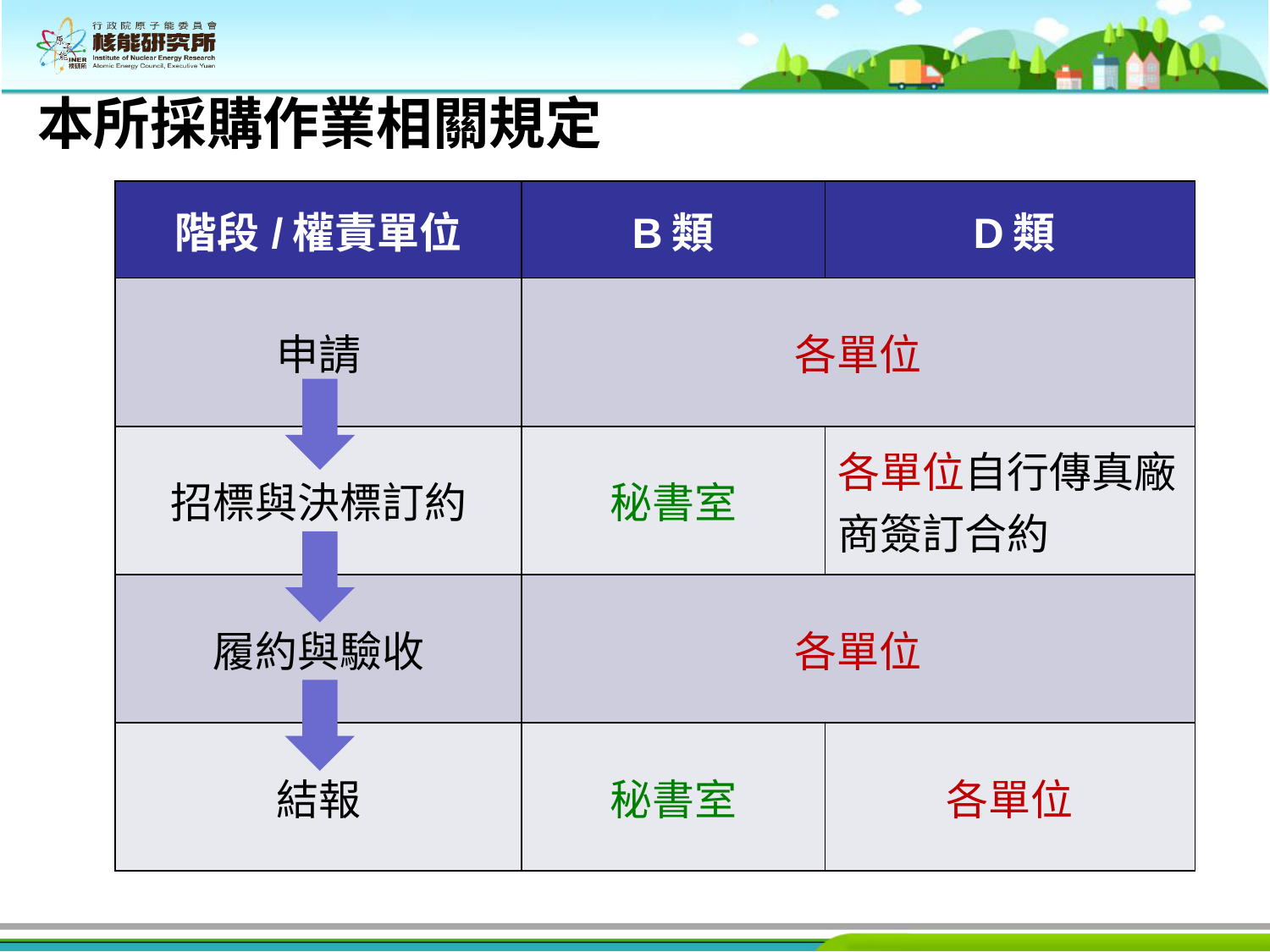

本所採購作業相關規定
| 階段/權責單位 | B類 | D類 |
| --- | --- | --- |
| 申請 | 各單位 |  |
| 招標與決標訂約 | 秘書室 | 各單位自行傳真廠商簽訂合約 |
| 履約與驗收 | 各單位 |  |
| 結報 | 秘書室 | 各單位 |